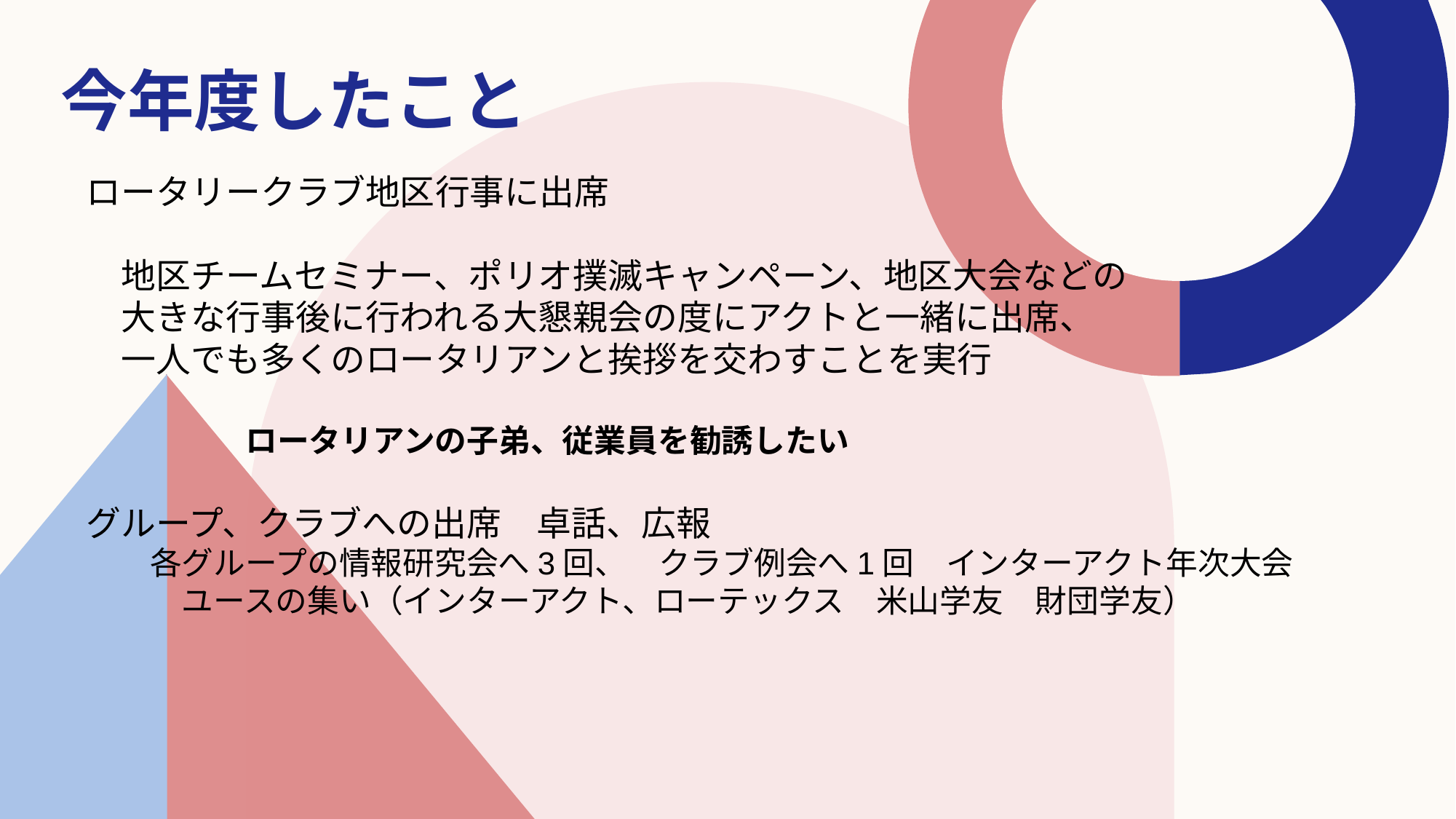

今年度したこと
# ロータリークラブ地区行事に出席

　地区チームセミナー、ポリオ撲滅キャンペーン、地区大会などの
　大きな行事後に行われる大懇親会の度にアクトと一緒に出席、
　一人でも多くのロータリアンと挨拶を交わすことを実行

　　　　　ロータリアンの子弟、従業員を勧誘したい

グループ、クラブへの出席　卓話、広報
　　各グループの情報研究会へ3回、　クラブ例会へ1回　インターアクト年次大会　　　ユースの集い（インターアクト、ローテックス　米山学友　財団学友）